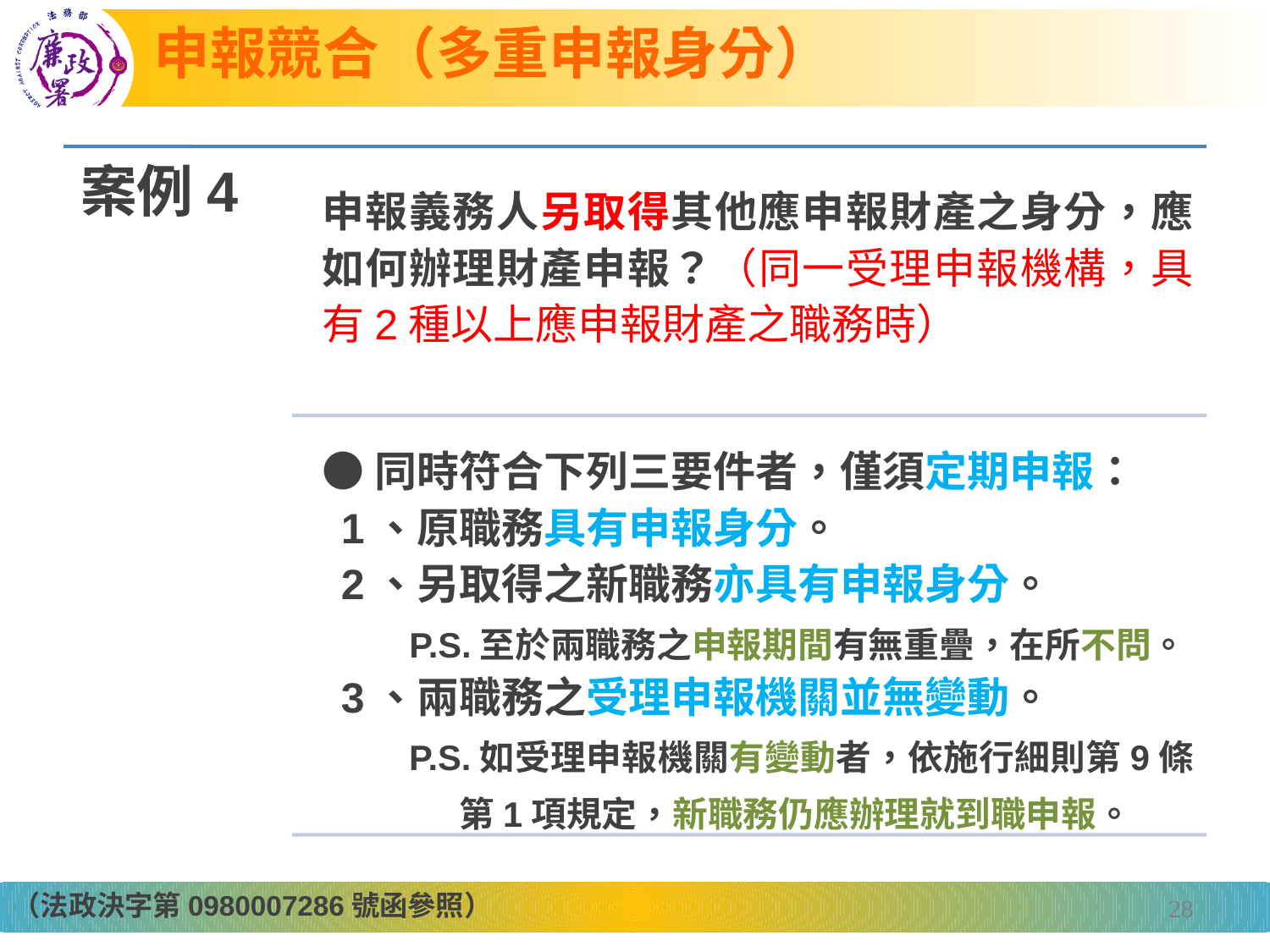

# 申報競合（多重申報身分）
案例4
申報義務人另取得其他應申報財產之身分，應如何辦理財產申報？（同一受理申報機構，具有2種以上應申報財產之職務時）
●同時符合下列三要件者，僅須定期申報：
1、原職務具有申報身分。
2、另取得之新職務亦具有申報身分。
P.S.至於兩職務之申報期間有無重疊，在所不問。
3、兩職務之受理申報機關並無變動。
P.S.如受理申報機關有變動者，依施行細則第9條第1項規定，新職務仍應辦理就到職申報。
如原職務未曾申報，則應辦理原職務之就到職(代理)申報，並免該年度定期申報？
（法政決字第0980007286號函參照）
28